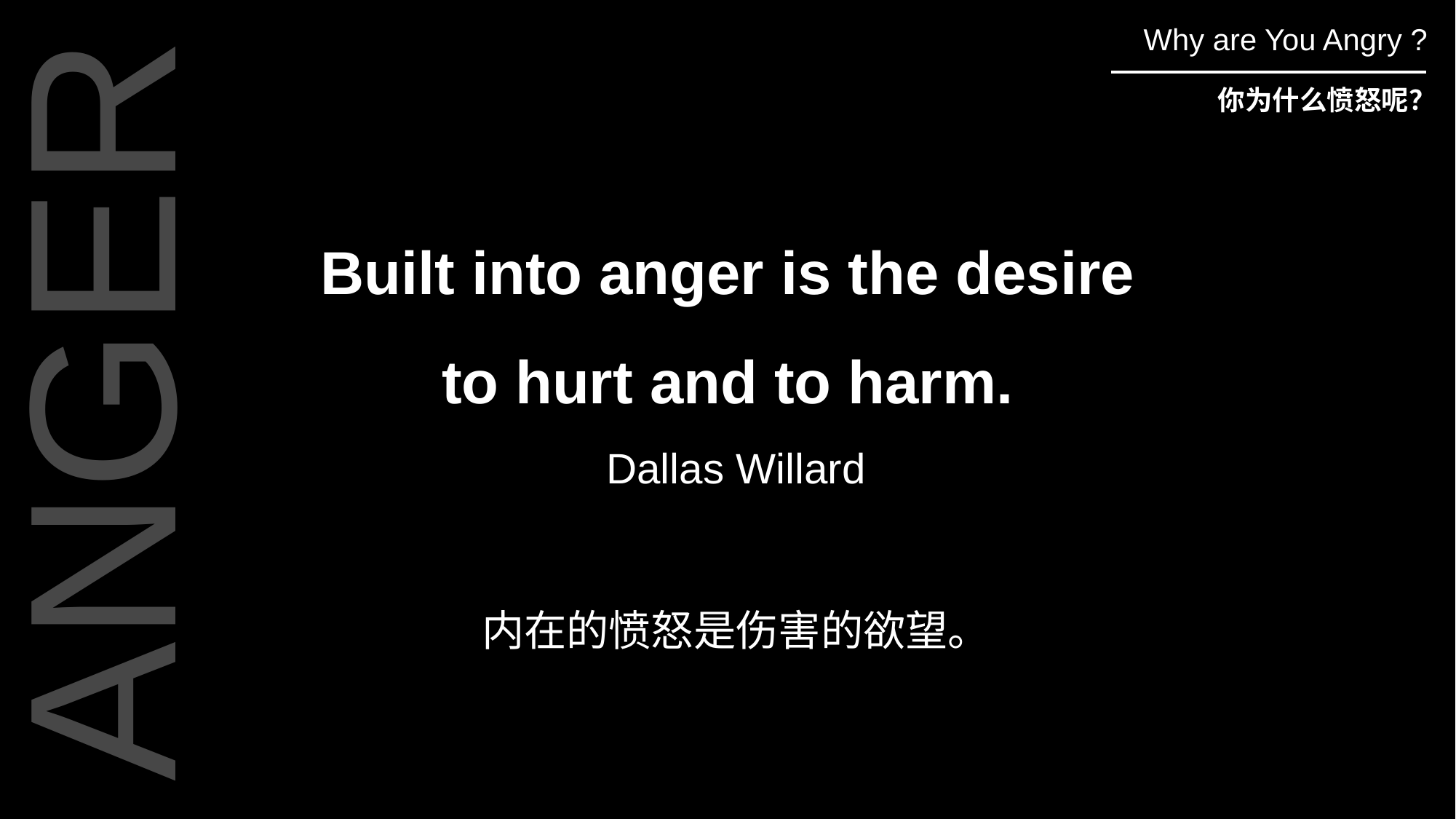

Why are You Angry ?
你为什么愤怒呢？
Built into anger is the desire
to hurt and to harm.
Dallas Willard
ANGER
内在的愤怒是伤害的欲望。